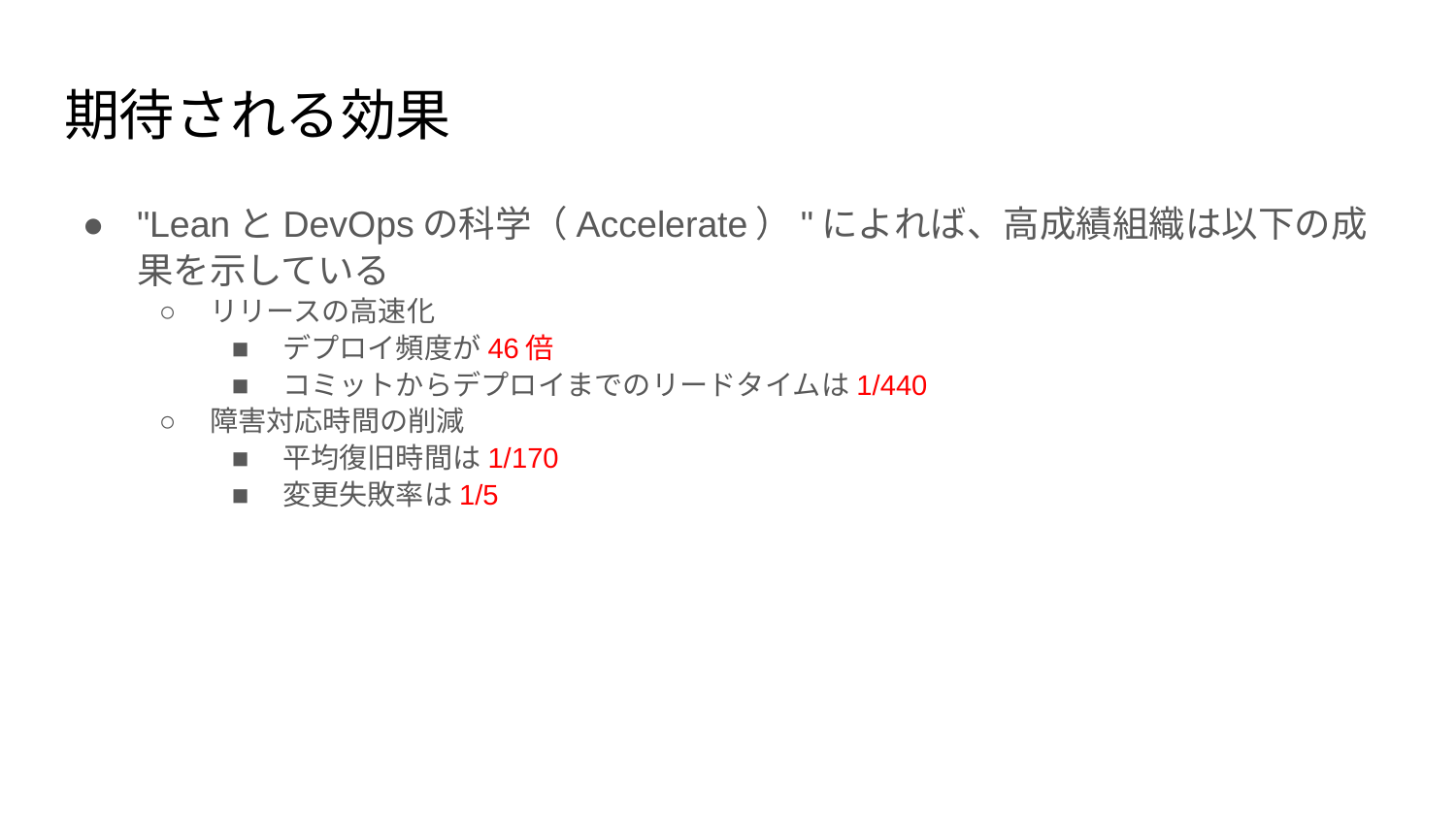

# 期待される効果
"LeanとDevOpsの科学（Accelerate）"によれば、高成績組織は以下の成果を示している
リリースの高速化
デプロイ頻度が46倍
コミットからデプロイまでのリードタイムは1/440
障害対応時間の削減
平均復旧時間は1/170
変更失敗率は1/5